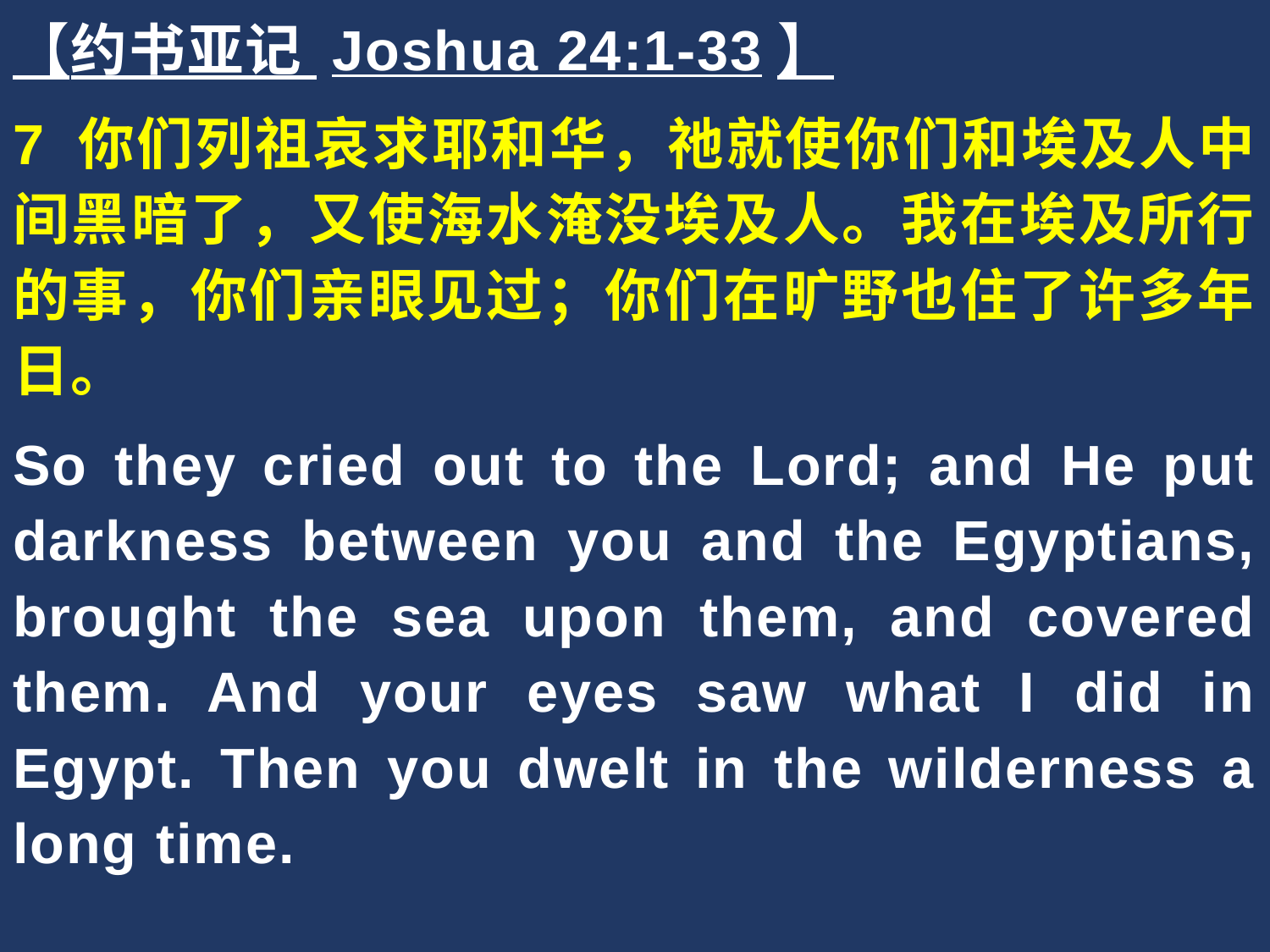

【约书亚记 Joshua 24:1-33】
7 你们列祖哀求耶和华，祂就使你们和埃及人中间黑暗了，又使海水淹没埃及人。我在埃及所行的事，你们亲眼见过；你们在旷野也住了许多年日。
So they cried out to the Lord; and He put darkness between you and the Egyptians, brought the sea upon them, and covered them. And your eyes saw what I did in Egypt. Then you dwelt in the wilderness a long time.